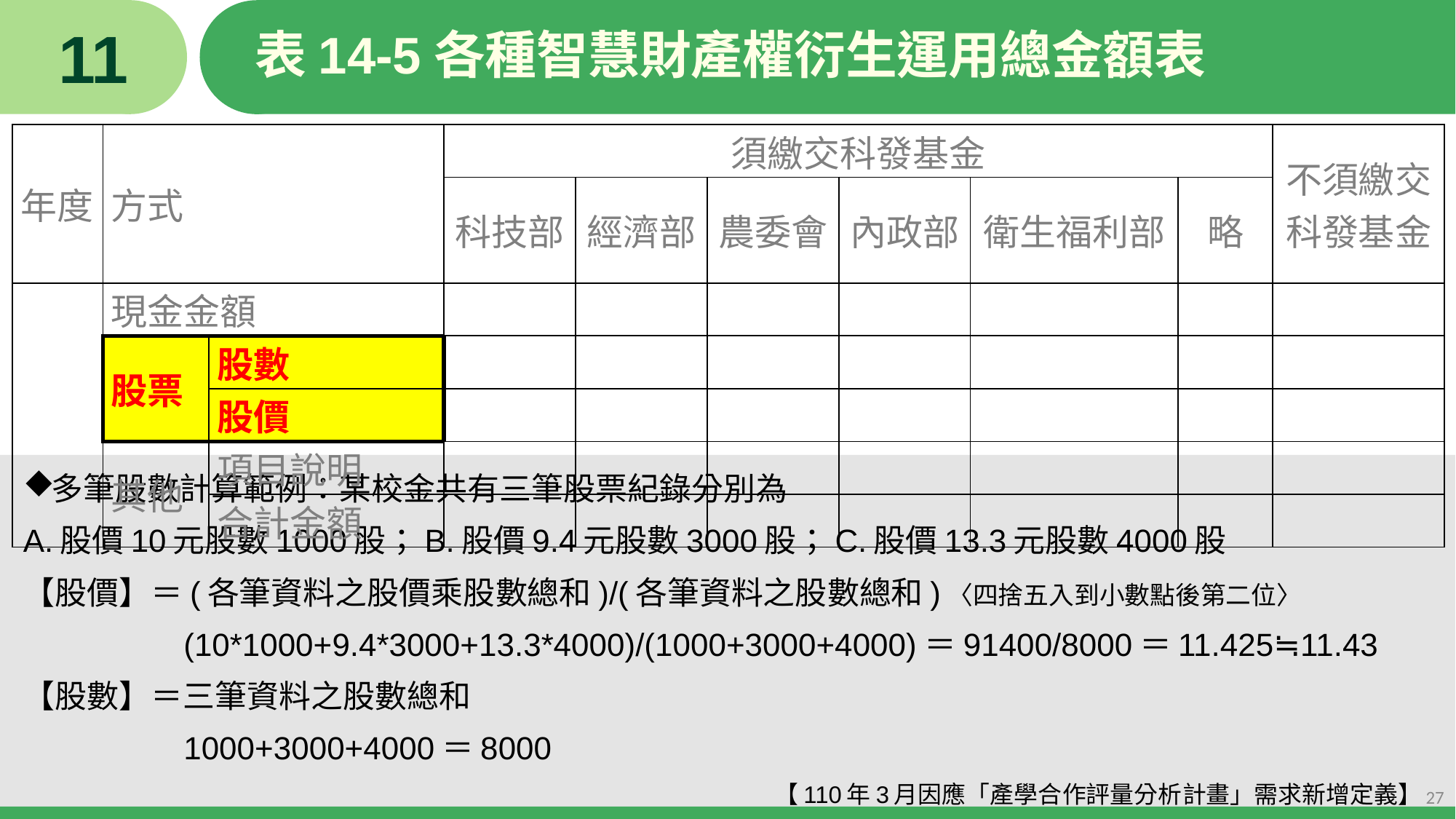

11
# 表14-5各種智慧財產權衍生運用總金額表
| 年度 | 方式 |  | 須繳交科發基金 |  |  |  |  |  | 不須繳交科發基金 |
| --- | --- | --- | --- | --- | --- | --- | --- | --- | --- |
|  |  |  | 科技部 | 經濟部 | 農委會 | 內政部 | 衛生福利部 | 略 |  |
|  | 現金金額 |  |  |  |  |  |  |  |  |
|  | 股票 | 股數 |  |  |  |  |  |  |  |
|  |  | 股價 |  |  |  |  |  |  |  |
|  | 其他 | 項目說明 |  |  |  |  |  |  |  |
|  |  | 合計金額 |  |  |  |  |  |  |  |
多筆股數計算範例：某校金共有三筆股票紀錄分別為
A.股價10元股數1000股；B.股價9.4元股數3000股；C.股價13.3元股數4000股
【股價】＝(各筆資料之股價乘股數總和)/(各筆資料之股數總和)〈四捨五入到小數點後第二位〉
                  (10*1000+9.4*3000+13.3*4000)/(1000+3000+4000)＝91400/8000＝11.425≒11.43
【股數】＝三筆資料之股數總和
                  1000+3000+4000＝8000
【110年3月因應「產學合作評量分析計畫」需求新增定義】
27